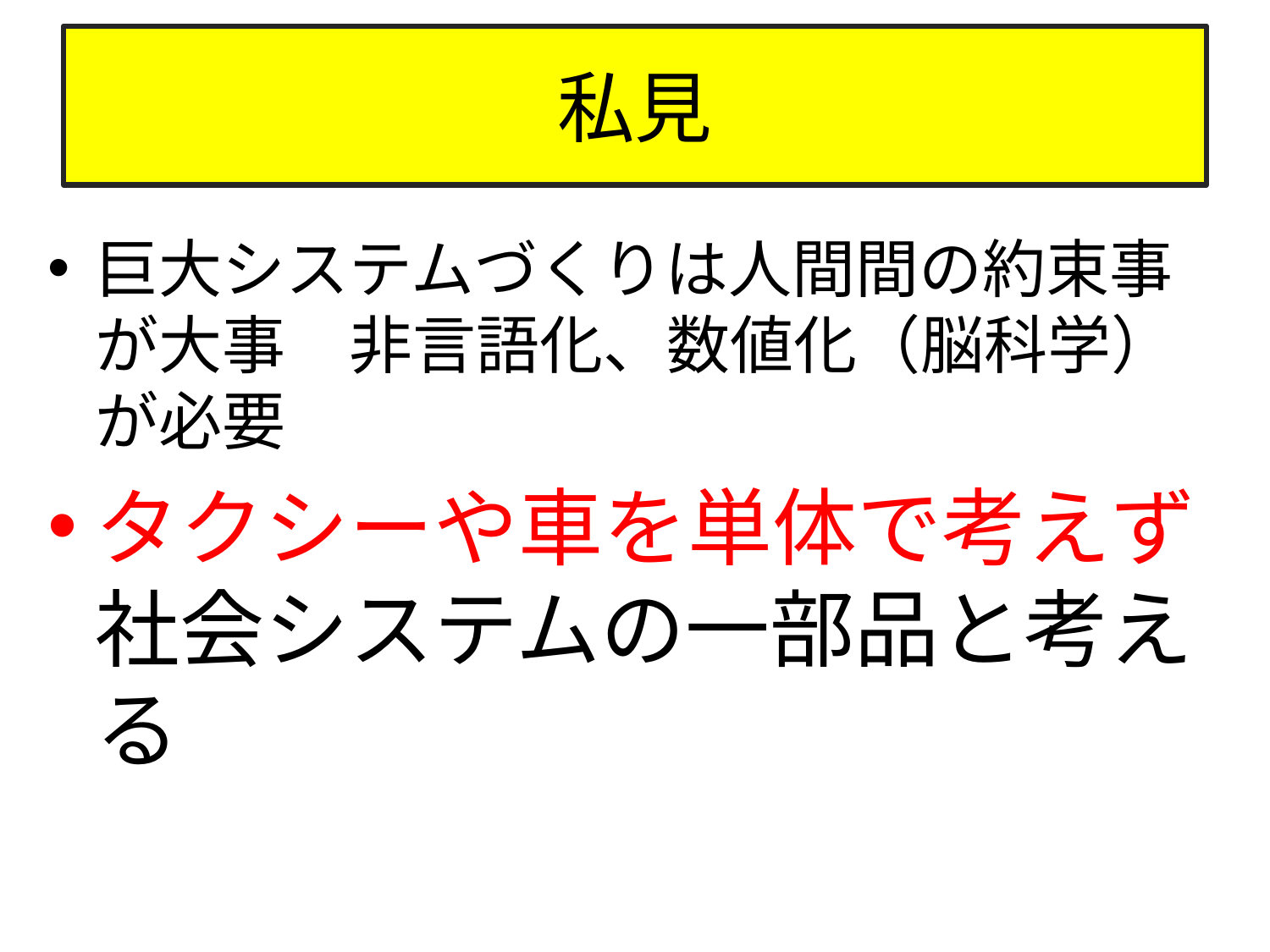

# 私見
巨大システムづくりは人間間の約束事が大事　非言語化、数値化（脳科学）が必要
タクシーや車を単体で考えず社会システムの一部品と考える